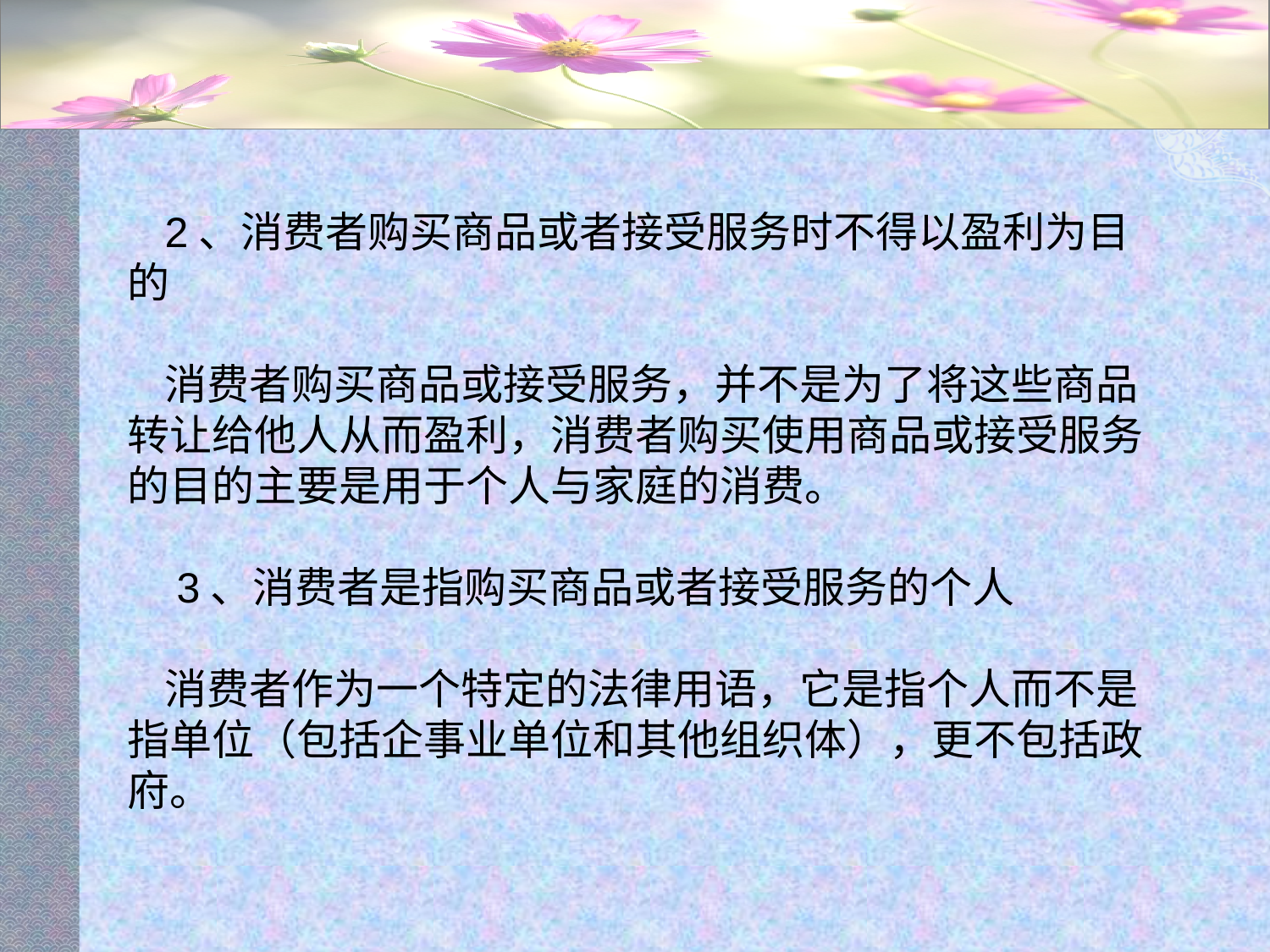

#
2、消费者购买商品或者接受服务时不得以盈利为目的

消费者购买商品或接受服务，并不是为了将这些商品转让给他人从而盈利，消费者购买使用商品或接受服务的目的主要是用于个人与家庭的消费。

 3、消费者是指购买商品或者接受服务的个人

消费者作为一个特定的法律用语，它是指个人而不是指单位（包括企事业单位和其他组织体），更不包括政府。